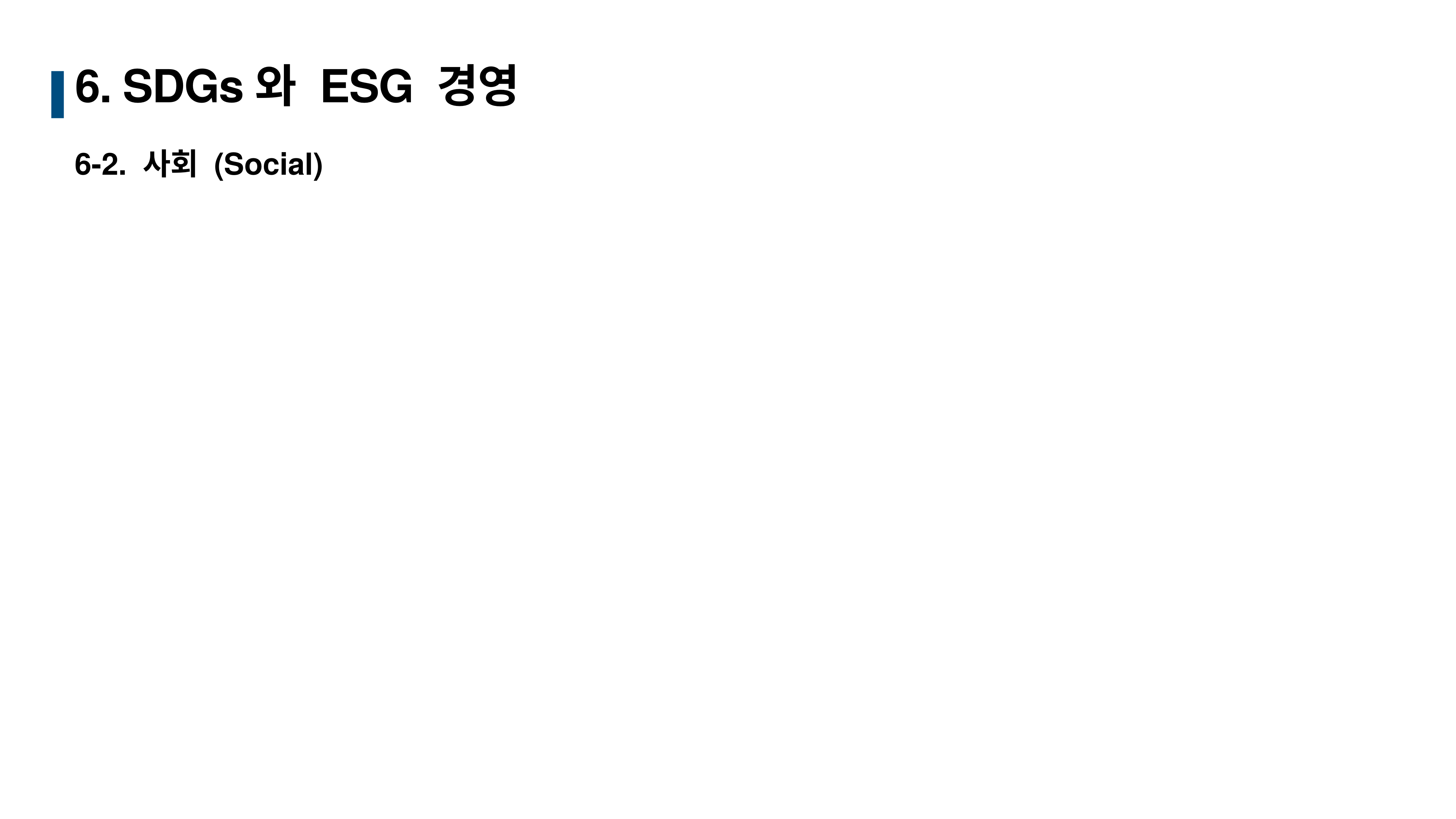

# 6. SDGs와 ESG 경영
6-2. 사회 (Social)